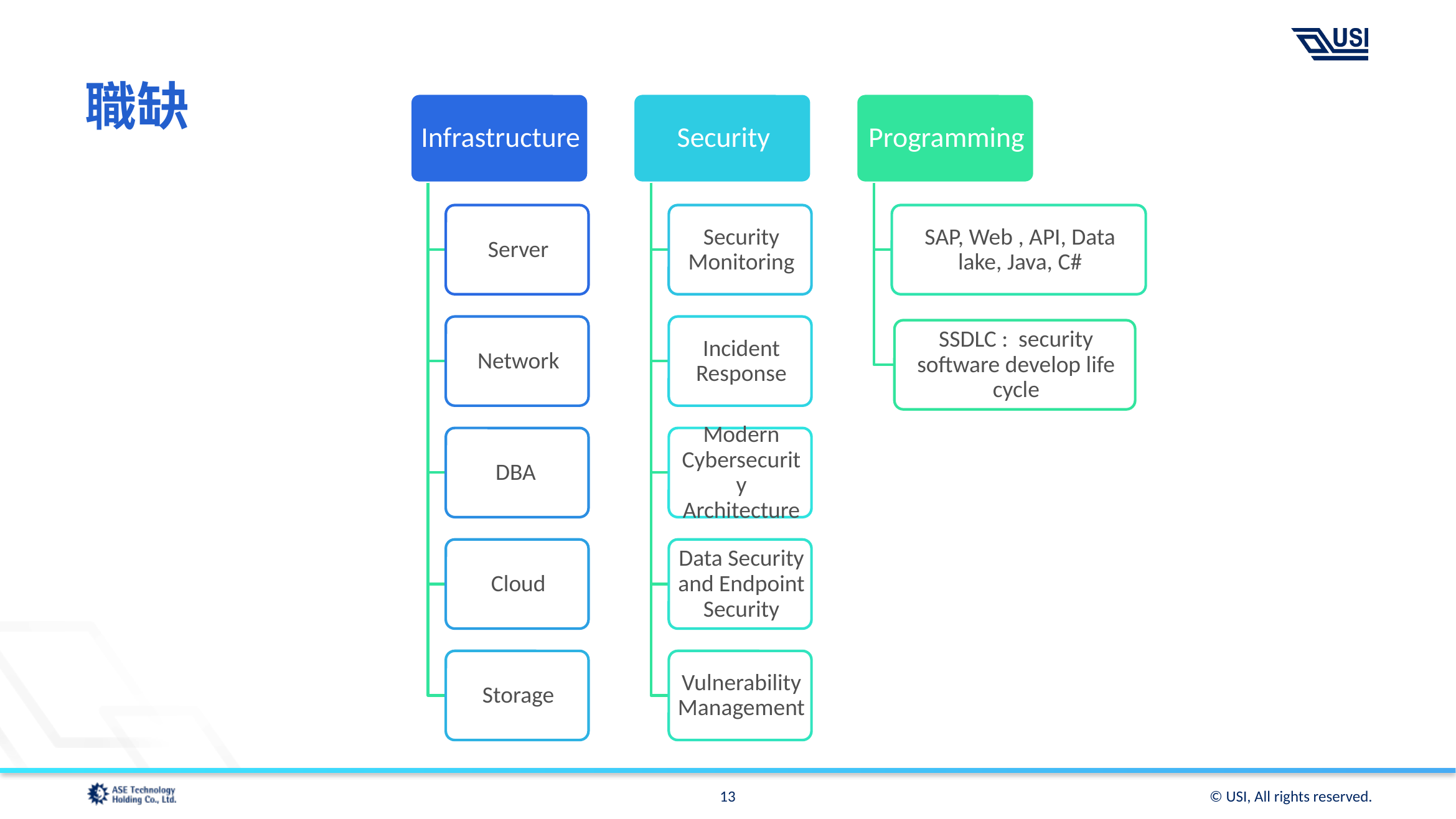

# 職缺
Infrastructure
Server
Network
DBA
Cloud
Storage
Security
Security Monitoring
Incident Response
Modern Cybersecurity Architecture
Data Security and Endpoint Security
Vulnerability Management
Programming
SAP, Web , API, Data lake, Java, C#
SSDLC :  security software develop life cycle
13